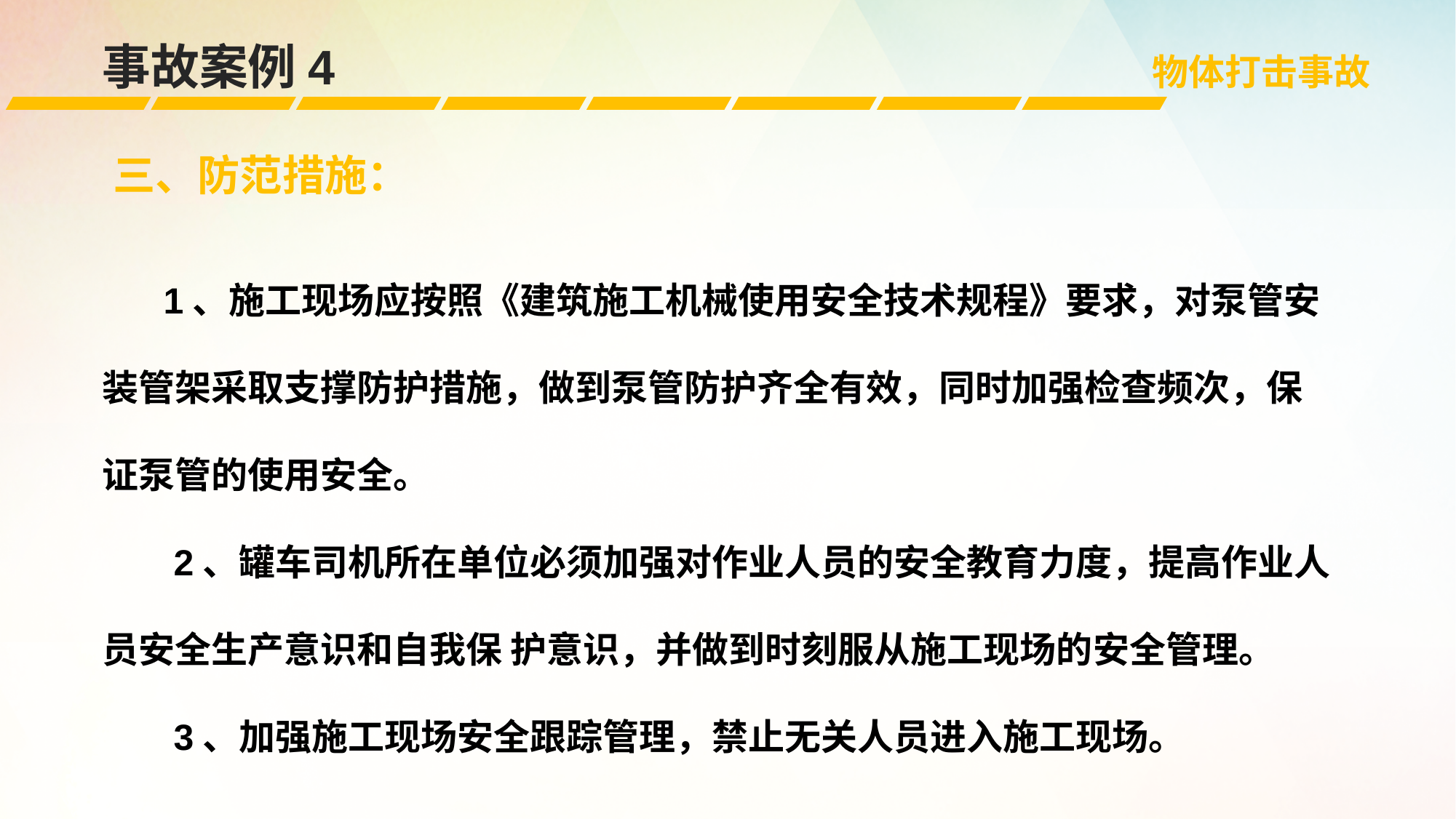

事故案例4
物体打击事故
三、防范措施：
      1、施工现场应按照《建筑施工机械使用安全技术规程》要求，对泵管安装管架采取支撑防护措施，做到泵管防护齐全有效，同时加强检查频次，保证泵管的使用安全。
       2、罐车司机所在单位必须加强对作业人员的安全教育力度，提高作业人员安全生产意识和自我保 护意识，并做到时刻服从施工现场的安全管理。
       3、加强施工现场安全跟踪管理，禁止无关人员进入施工现场。